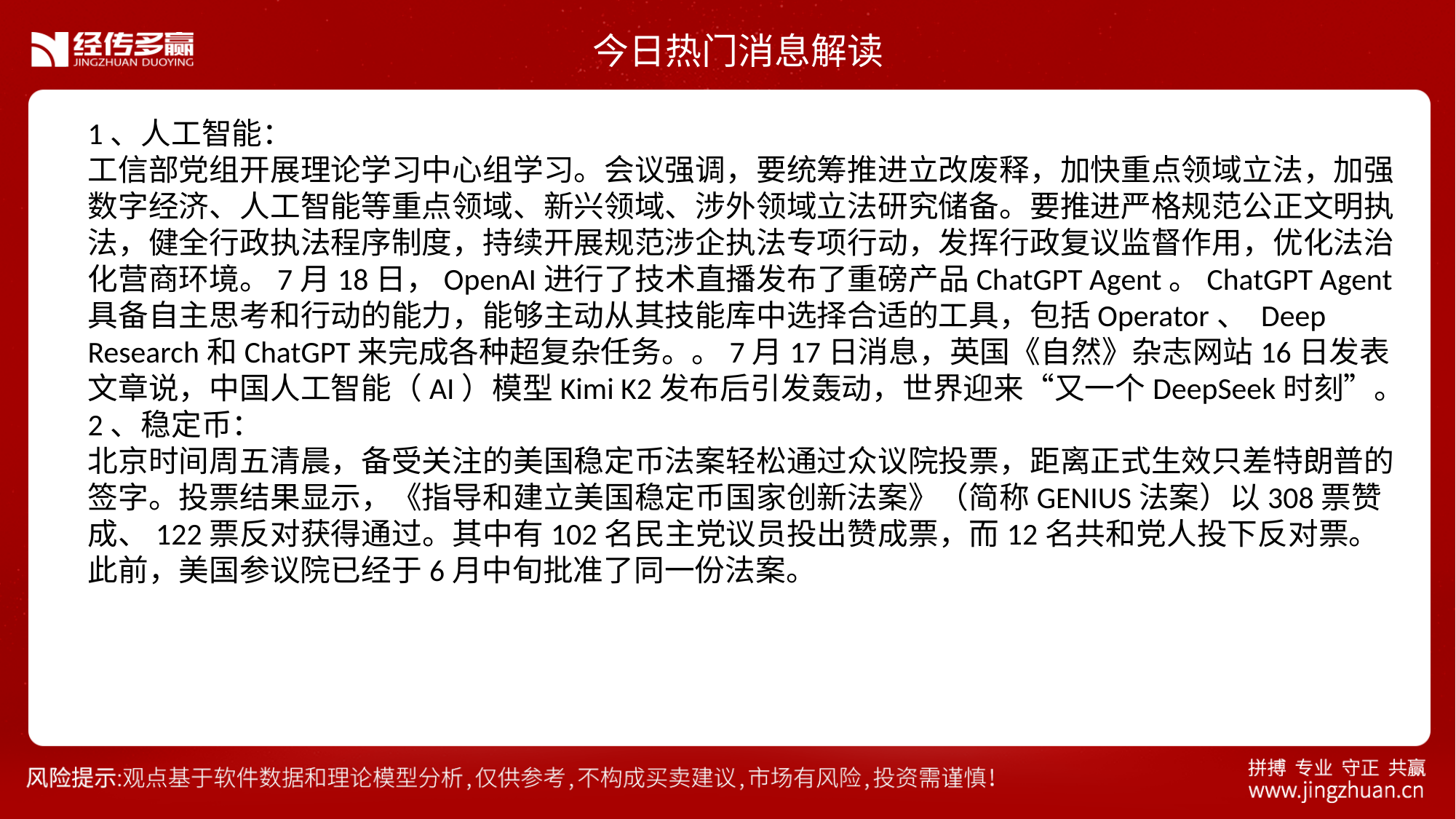

今日热门消息解读
1、人工智能：
工信部党组开展理论学习中心组学习。会议强调，要统筹推进立改废释，加快重点领域立法，加强数字经济、人工智能等重点领域、新兴领域、涉外领域立法研究储备。要推进严格规范公正文明执法，健全行政执法程序制度，持续开展规范涉企执法专项行动，发挥行政复议监督作用，优化法治化营商环境。7月18日，OpenAI进行了技术直播发布了重磅产品ChatGPT Agent。ChatGPT Agent具备自主思考和行动的能力，能够主动从其技能库中选择合适的工具，包括Operator、 Deep Research和ChatGPT来完成各种超复杂任务。。7月17日消息，英国《自然》杂志网站16日发表文章说，中国人工智能（AI）模型Kimi K2发布后引发轰动，世界迎来“又一个DeepSeek时刻”。
2、稳定币：
北京时间周五清晨，备受关注的美国稳定币法案轻松通过众议院投票，距离正式生效只差特朗普的签字。投票结果显示，《指导和建立美国稳定币国家创新法案》（简称GENIUS法案）以308票赞成、122票反对获得通过。其中有102名民主党议员投出赞成票，而12名共和党人投下反对票。此前，美国参议院已经于6月中旬批准了同一份法案。